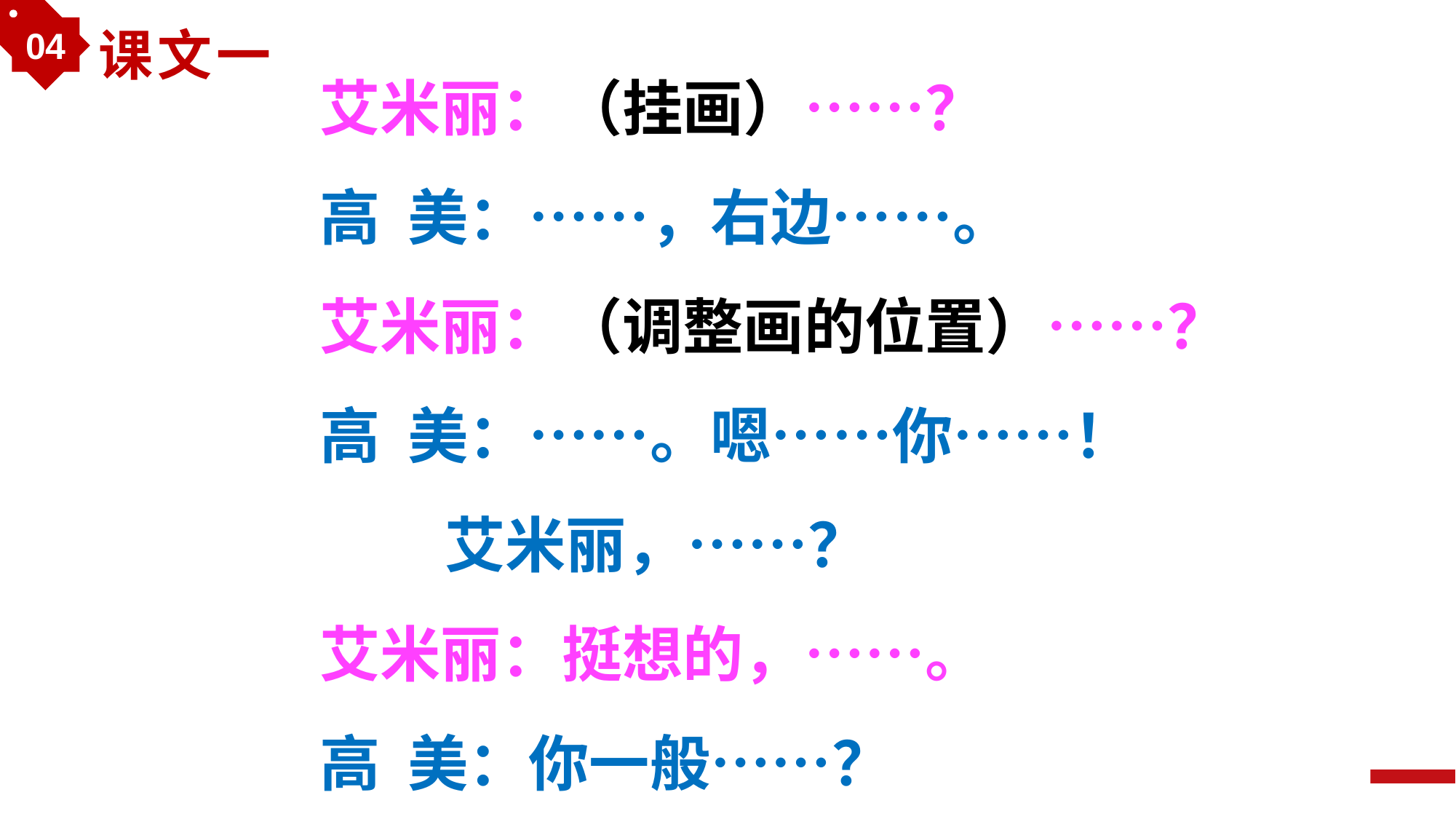

04
课文一
艾米丽：（挂画）……？
高  美：……，右边……。
艾米丽：（调整画的位置）……？
高  美：……。嗯……你……！
        艾米丽，……？
艾米丽：挺想的，……。
高  美：你一般……？